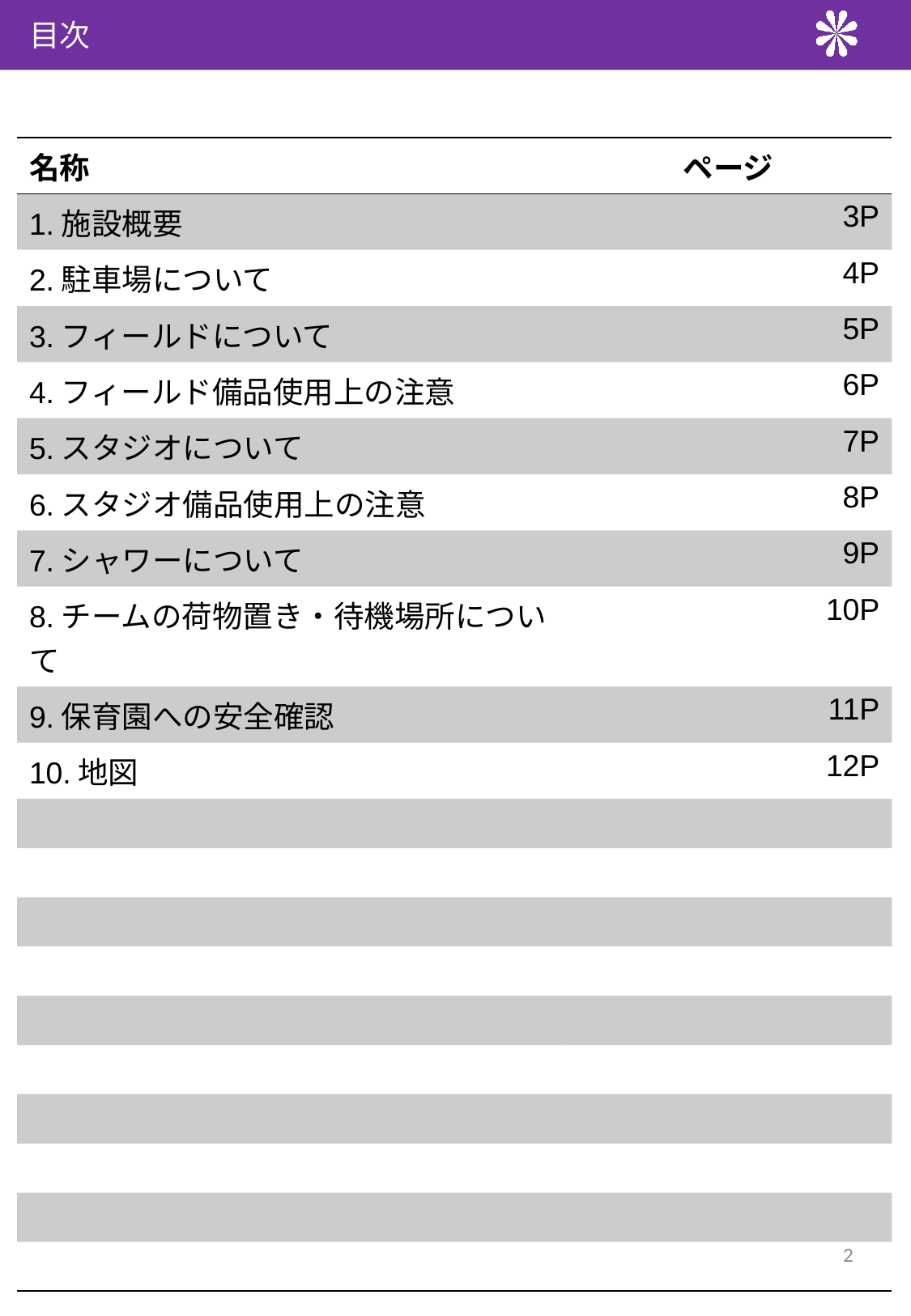

目次

| 名称 | ページ |
| --- | --- |
| 1.施設概要 | 3P |
| 2.駐車場について | 4P |
| 3.フィールドについて | 5P |
| 4.フィールド備品使用上の注意 | 6P |
| 5.スタジオについて | 7P |
| 6.スタジオ備品使用上の注意 | 8P |
| 7.シャワーについて | 9P |
| 8.チームの荷物置き・待機場所について | 10P |
| 9.保育園への安全確認 | 11P |
| 10.地図 | 12P |
|  |  |
|  |  |
|  |  |
|  |  |
|  |  |
|  |  |
|  |  |
|  |  |
|  |  |
|  |  |
2